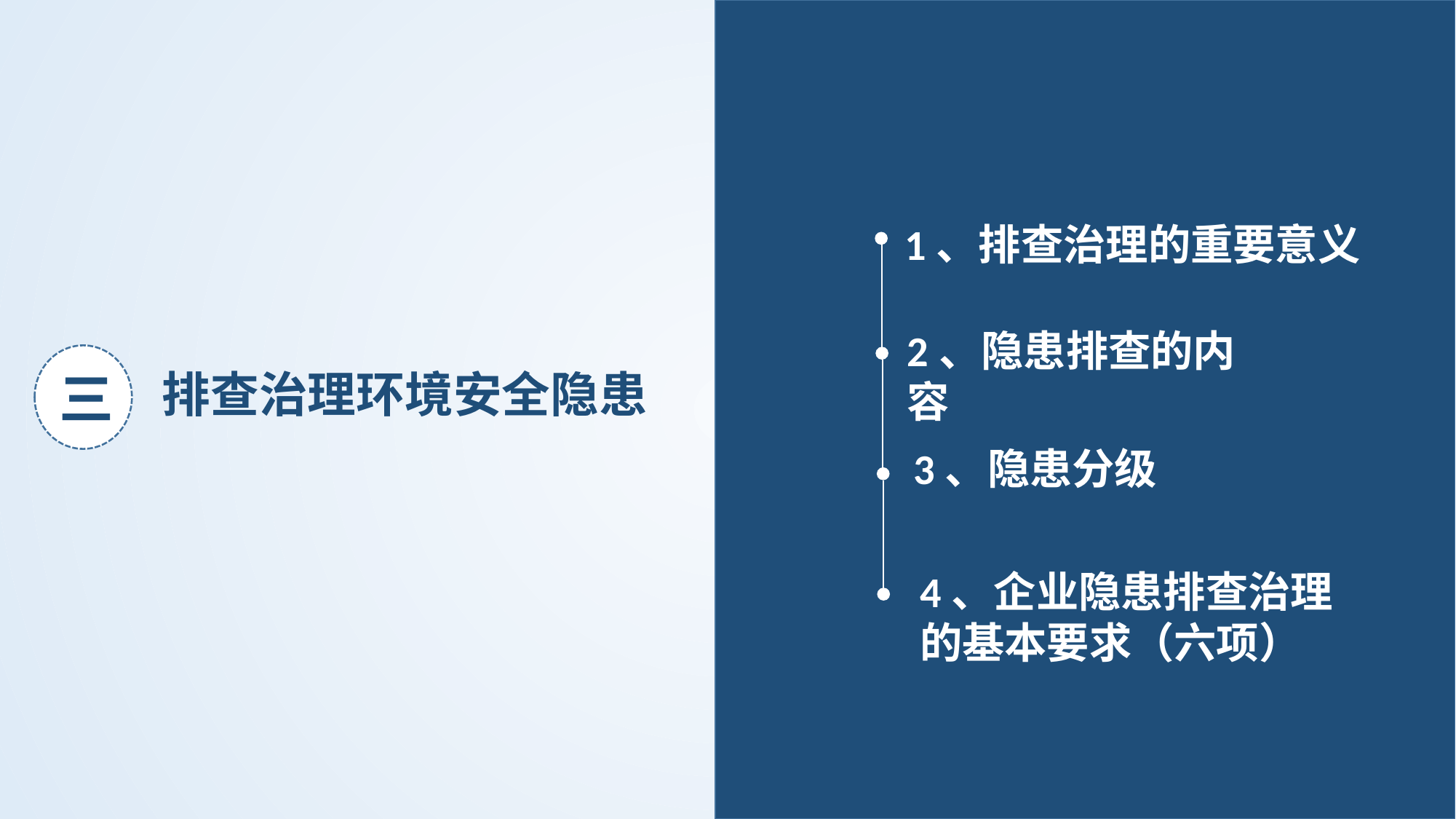

1、排查治理的重要意义

2、隐患排查的内容
三

排查治理环境安全隐患
3、隐患分级

4、企业隐患排查治理的基本要求（六项）